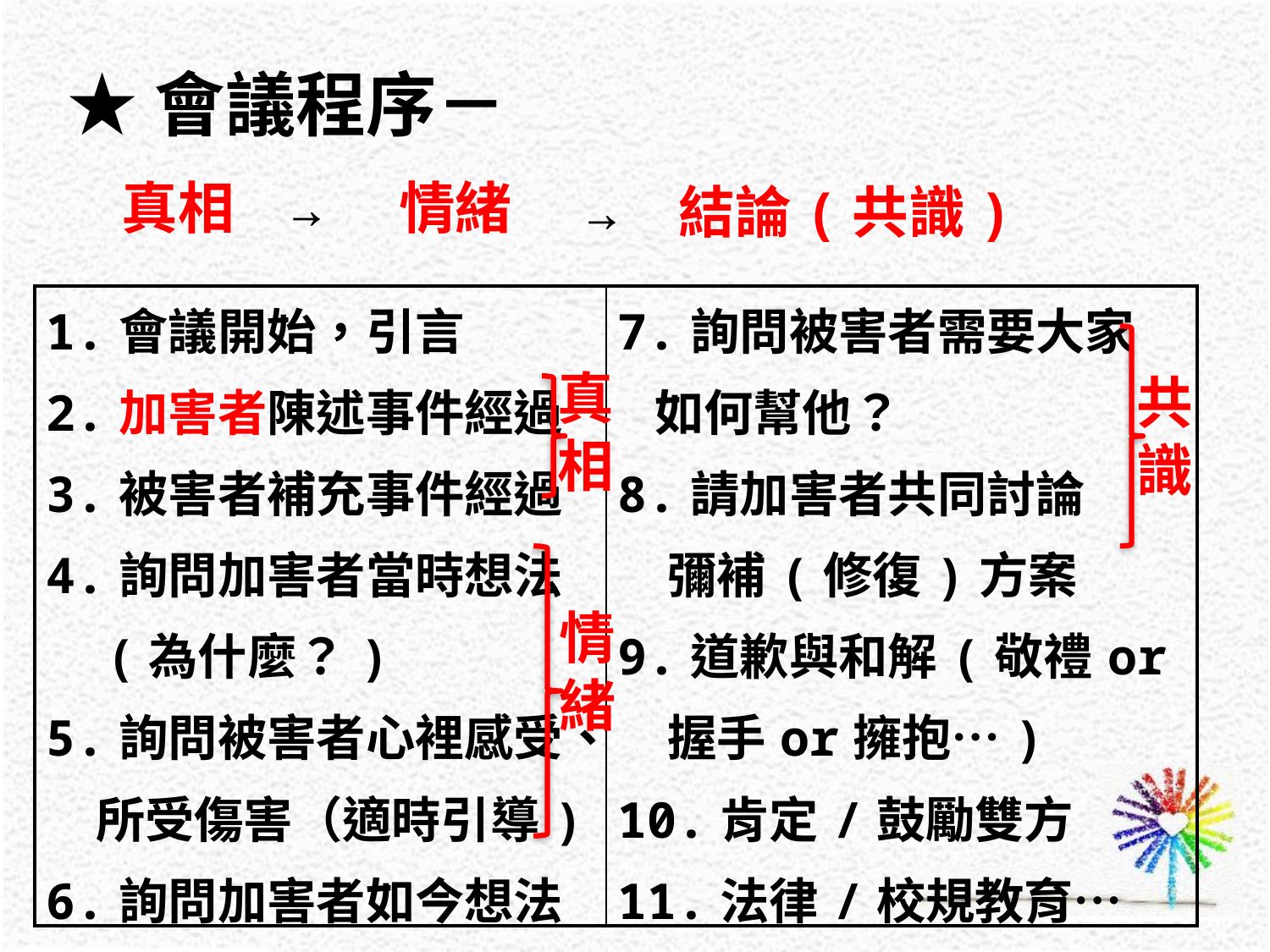

★會議程序－
真相
→
情緒
→
結論(共識)
| 1.會議開始，引言 2.加害者陳述事件經過 3.被害者補充事件經過 4.詢問加害者當時想法 (為什麼？) 5.詢問被害者心裡感受、 　所受傷害（適時引導) 6.詢問加害者如今想法 | 7.詢問被害者需要大家 如何幫他？ 8.請加害者共同討論 　彌補(修復)方案 9.道歉與和解(敬禮or 　握手or擁抱…) 10.肯定/鼓勵雙方 11.法律/校規教育… |
| --- | --- |

真相
共識

情緒